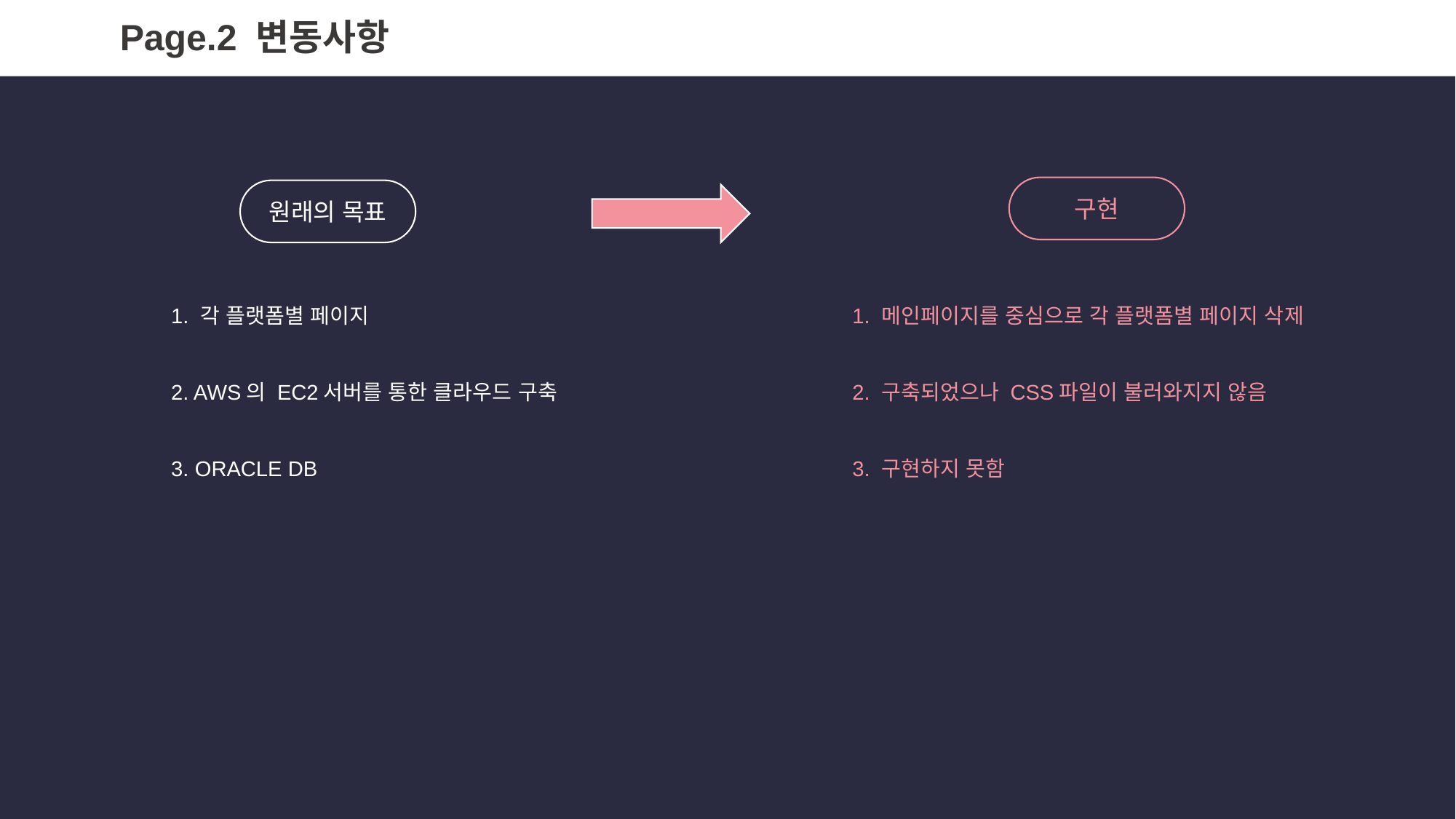

Page.2 변동사항
구현
원래의 목표

1. 각 플랫폼별 페이지

2. AWS의 EC2서버를 통한 클라우드 구축

3. ORACLE DB
1. 메인페이지를 중심으로 각 플랫폼별 페이지 삭제

2. 구축되었으나 CSS파일이 불러와지지 않음

3. 구현하지 못함